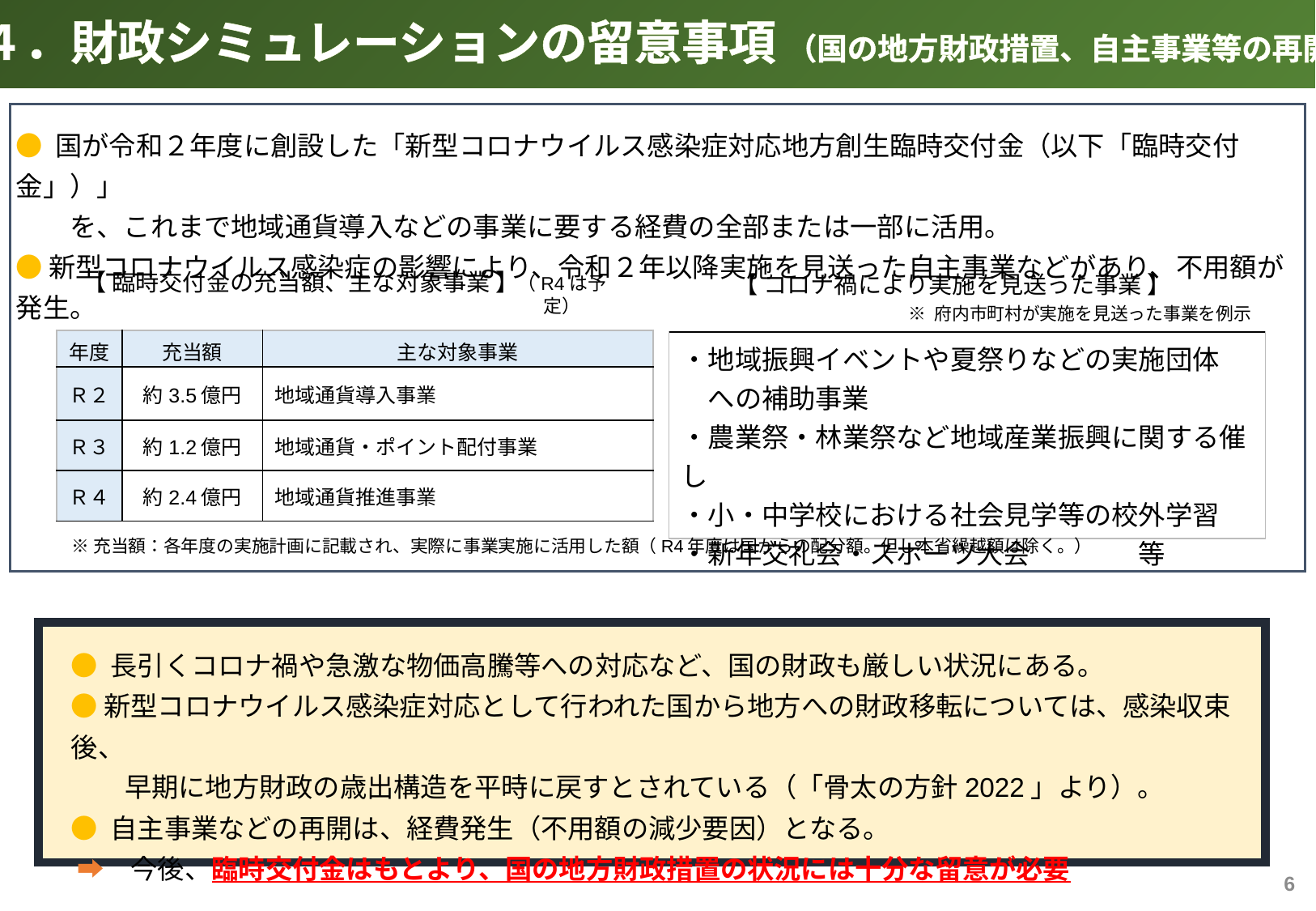

４．財政シミュレーションの留意事項 （国の地方財政措置、自主事業等の再開）

● 国が令和２年度に創設した「新型コロナウイルス感染症対応地方創生臨時交付金（以下「臨時交付金」）」
　　を、これまで地域通貨導入などの事業に要する経費の全部または一部に活用。
● 新型コロナウイルス感染症の影響により、令和２年以降実施を見送った自主事業などがあり、不用額が発生。
【 臨時交付金の充当額、主な対象事業 】
【 コロナ禍により実施を見送った事業 】
（R4は予定）
※ 府内市町村が実施を見送った事業を例示
| 年度 | 充当額 | 主な対象事業 |
| --- | --- | --- |
| Ｒ２ | 約3.5億円 | 地域通貨導入事業 |
| Ｒ３ | 約1.2億円 | 地域通貨・ポイント配付事業 |
| Ｒ４ | 約2.4億円 | 地域通貨推進事業 |
| ・地域振興イベントや夏祭りなどの実施団体 　への補助事業 ・農業祭・林業祭など地域産業振興に関する催し ・小・中学校における社会見学等の校外学習 ・新年交礼会・スポーツ大会　　　　等 |
| --- |
※充当額：各年度の実施計画に記載され、実際に事業実施に活用した額（R4年度は国からの配分額。但し本省繰越額は除く。）

● 長引くコロナ禍や急激な物価高騰等への対応など、国の財政も厳しい状況にある。
● 新型コロナウイルス感染症対応として行われた国から地方への財政移転については、感染収束後、
　　早期に地方財政の歳出構造を平時に戻すとされている（「骨太の方針2022」より）。
● 自主事業などの再開は、経費発生（不用額の減少要因）となる。
 ➡　今後、臨時交付金はもとより、国の地方財政措置の状況には十分な留意が必要
6